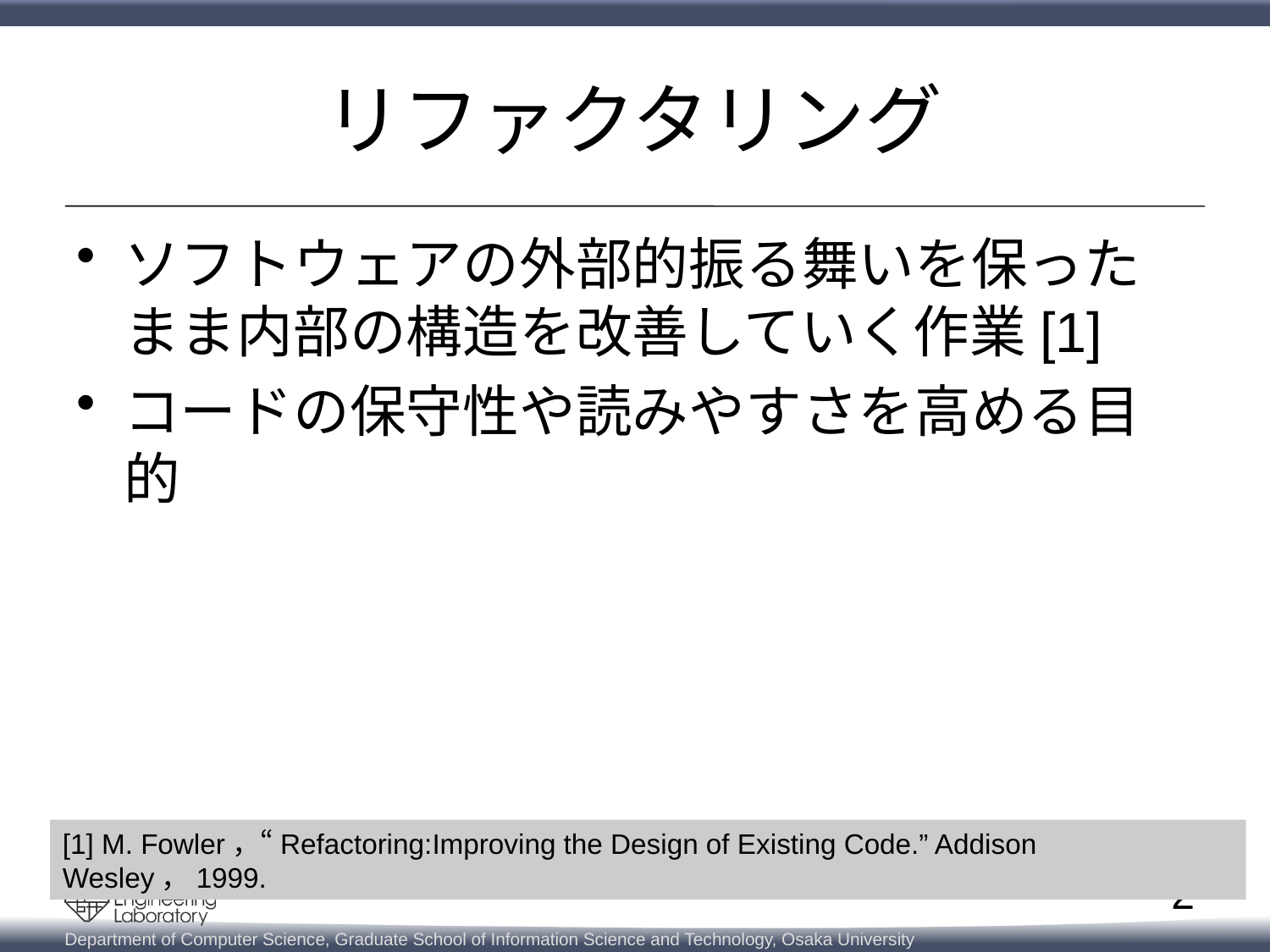

# リファクタリング
ソフトウェアの外部的振る舞いを保ったまま内部の構造を改善していく作業[1]
コードの保守性や読みやすさを高める目的
[1] M. Fowler，“Refactoring:Improving the Design of Existing Code.” Addison Wesley，1999.
2